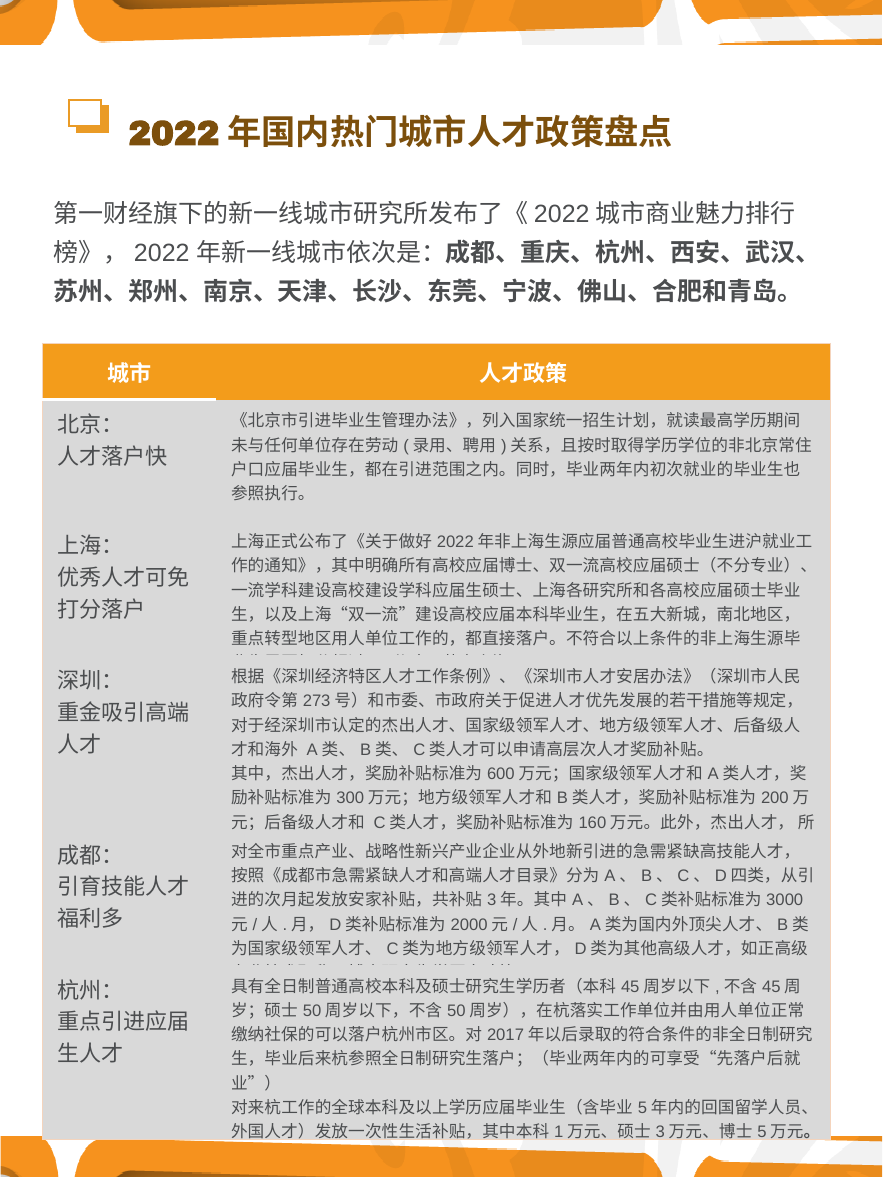

# 2022年国内热门城市人才政策盘点

第一财经旗下的新一线城市研究所发布了《2022城市商业魅力排行榜》，2022年新一线城市依次是：成都、重庆、杭州、西安、武汉、苏州、郑州、南京、天津、长沙、东莞、宁波、佛山、合肥和青岛。
| 城市 | 人才政策 |
| --- | --- |
| 北京： 人才落户快 | 《北京市引进毕业生管理办法》，列入国家统一招生计划，就读最高学历期间未与任何单位存在劳动(录用、聘用)关系，且按时取得学历学位的非北京常住户口应届毕业生，都在引进范围之内。同时，毕业两年内初次就业的毕业生也参照执行。 |
| 上海： 优秀人才可免打分落户 | 上海正式公布了《关于做好2022年非上海生源应届普通高校毕业生进沪就业工作的通知》，其中明确所有高校应届博士、双一流高校应届硕士（不分专业）、一流学科建设高校建设学科应届生硕士、上海各研究所和各高校应届硕士毕业生，以及上海“双一流”建设高校应届本科毕业生，在五大新城，南北地区，重点转型地区用人单位工作的，都直接落户。不符合以上条件的非上海生源毕业生需要打分超过72分才可落户上海。 |
| 深圳： 重金吸引高端人才 | 根据《深圳经济特区人才工作条例》、《深圳市人才安居办法》（深圳市人民政府令第273号）和市委、市政府关于促进人才优先发展的若干措施等规定，对于经深圳市认定的杰出人才、国家级领军人才、地方级领军人才、后备级人才和海外 A类、B类、C类人才可以申请高层次人才奖励补贴。 其中，杰出人才，奖励补贴标准为600万元；国家级领军人才和A类人才，奖励补贴标准为300万元；地方级领军人才和B类人才，奖励补贴标准为200万元；后备级人才和 C类人才，奖励补贴标准为160万元。此外，杰出人才， 所在单位可以申请杰出人才工作经费。 |
| 成都： 引育技能人才福利多 | 对全市重点产业、战略性新兴产业企业从外地新引进的急需紧缺高技能人才，按照《成都市急需紧缺人才和高端人才目录》分为A、B、C、D四类，从引进的次月起发放安家补贴，共补贴3年。其中A、B、C类补贴标准为3000元/人.月，D类补贴标准为2000元/人.月。A类为国内外顶尖人才、B类为国家级领军人才、C类为地方级领军人才，D类为其他高级人才，如正高级专业技术职称、博士研究生学历人才等。 |
| 杭州： 重点引进应届生人才 | 具有全日制普通高校本科及硕士研究生学历者（本科45周岁以下,不含45周岁；硕士50周岁以下，不含50周岁），在杭落实工作单位并由用人单位正常缴纳社保的可以落户杭州市区。对2017年以后录取的符合条件的非全日制研究生，毕业后来杭参照全日制研究生落户；（毕业两年内的可享受“先落户后就业”） 对来杭工作的全球本科及以上学历应届毕业生（含毕业5年内的回国留学人员、外国人才）发放一次性生活补贴，其中本科1万元、硕士3万元、博士5万元。 |
10